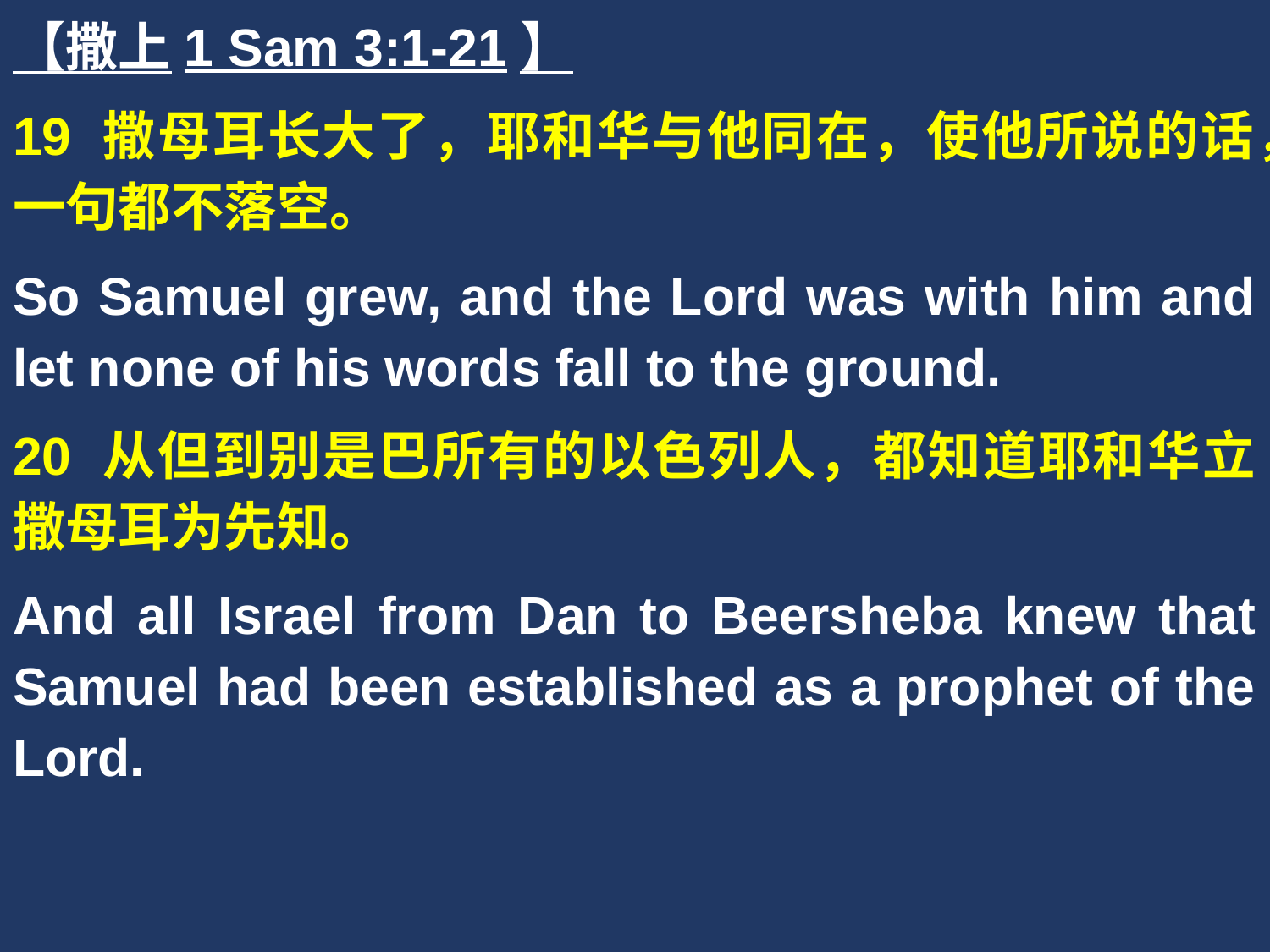

【撒上1 Sam 3:1-21】
19 撒母耳长大了，耶和华与他同在，使他所说的话，一句都不落空。
So Samuel grew, and the Lord was with him and let none of his words fall to the ground.
20 从但到别是巴所有的以色列人，都知道耶和华立撒母耳为先知。
And all Israel from Dan to Beersheba knew that Samuel had been established as a prophet of the Lord.